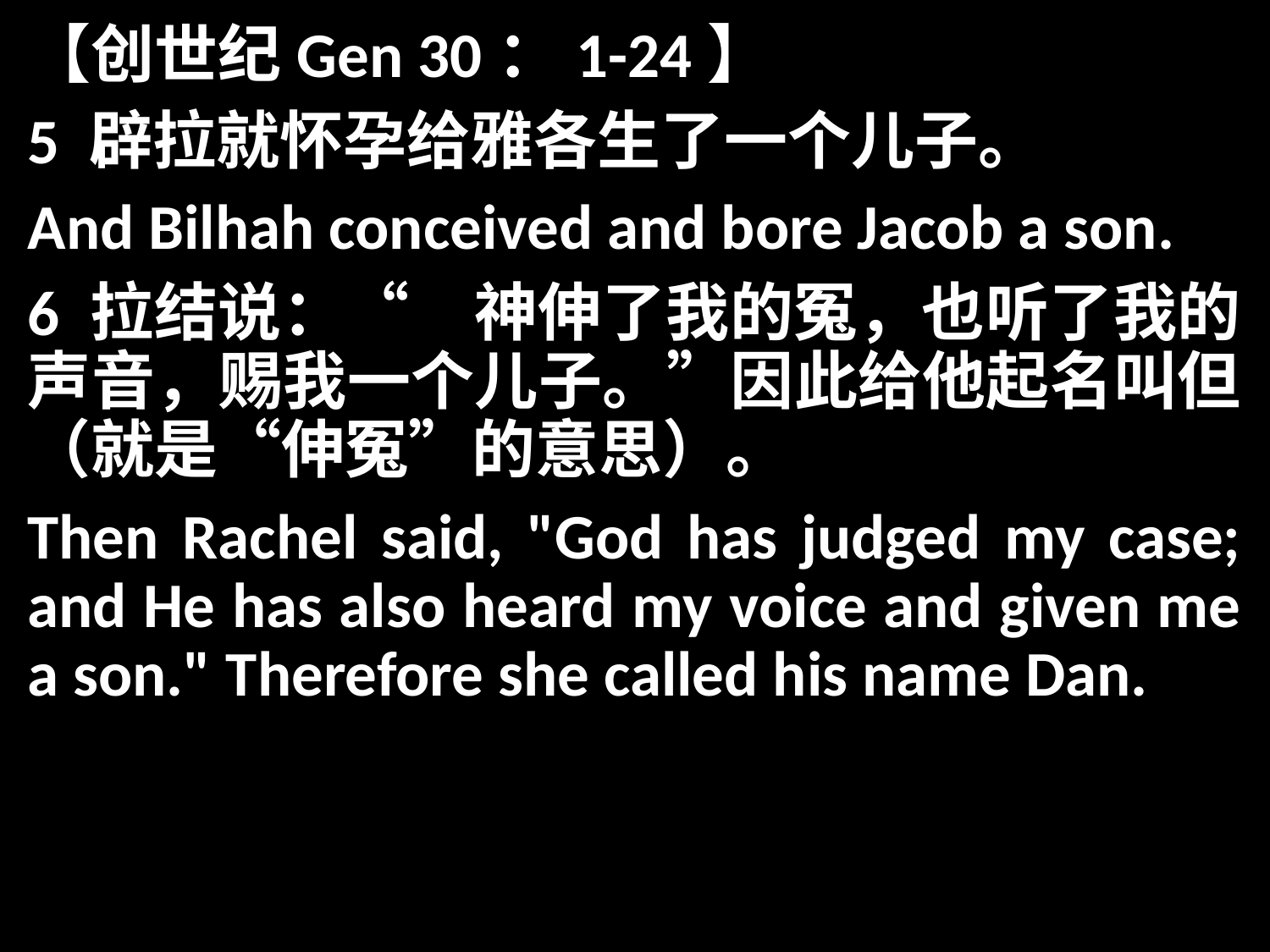

【创世纪Gen 30：1-24】
5 辟拉就怀孕给雅各生了一个儿子。
And Bilhah conceived and bore Jacob a son.
6 拉结说：“　神伸了我的冤，也听了我的声音，赐我一个儿子。”因此给他起名叫但（就是“伸冤”的意思）。
Then Rachel said, "God has judged my case; and He has also heard my voice and given me a son." Therefore she called his name Dan.